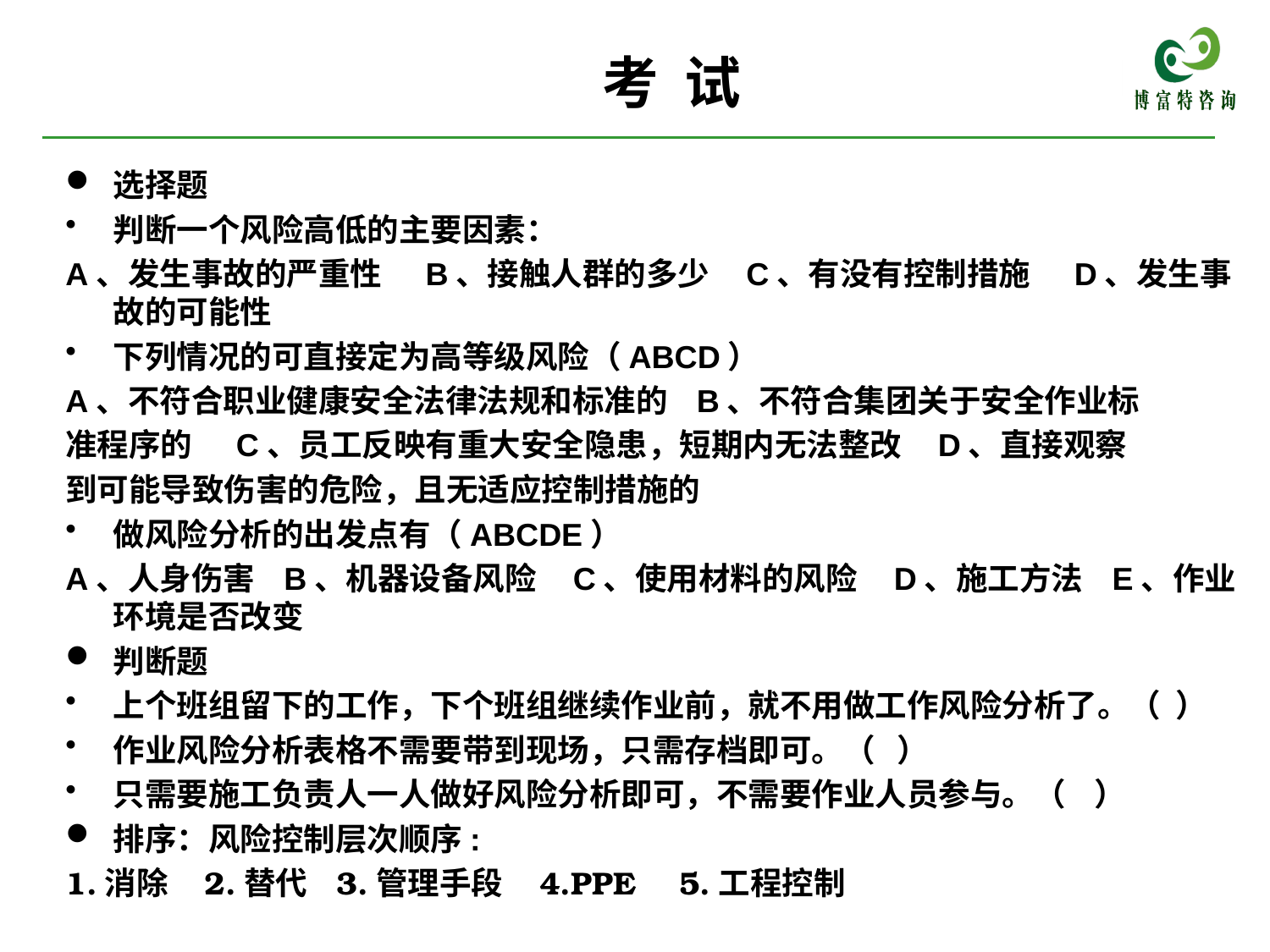

# 考  试
选择题
判断一个风险高低的主要因素：
A、发生事故的严重性     B、接触人群的多少    C、有没有控制措施     D、发生事故的可能性
下列情况的可直接定为高等级风险（ABCD）
A、不符合职业健康安全法律法规和标准的   B、不符合集团关于安全作业标
准程序的     C、员工反映有重大安全隐患，短期内无法整改    D、直接观察
到可能导致伤害的危险，且无适应控制措施的
做风险分析的出发点有（ABCDE）
A、人身伤害   B、机器设备风险    C、使用材料的风险    D、施工方法   E、作业环境是否改变
判断题
上个班组留下的工作，下个班组继续作业前，就不用做工作风险分析了。（  ）
作业风险分析表格不需要带到现场，只需存档即可。（   ）
只需要施工负责人一人做好风险分析即可，不需要作业人员参与。（    ）
排序：风险控制层次顺序:
1.消除    2.替代   3.管理手段    4.PPE    5.工程控制

44